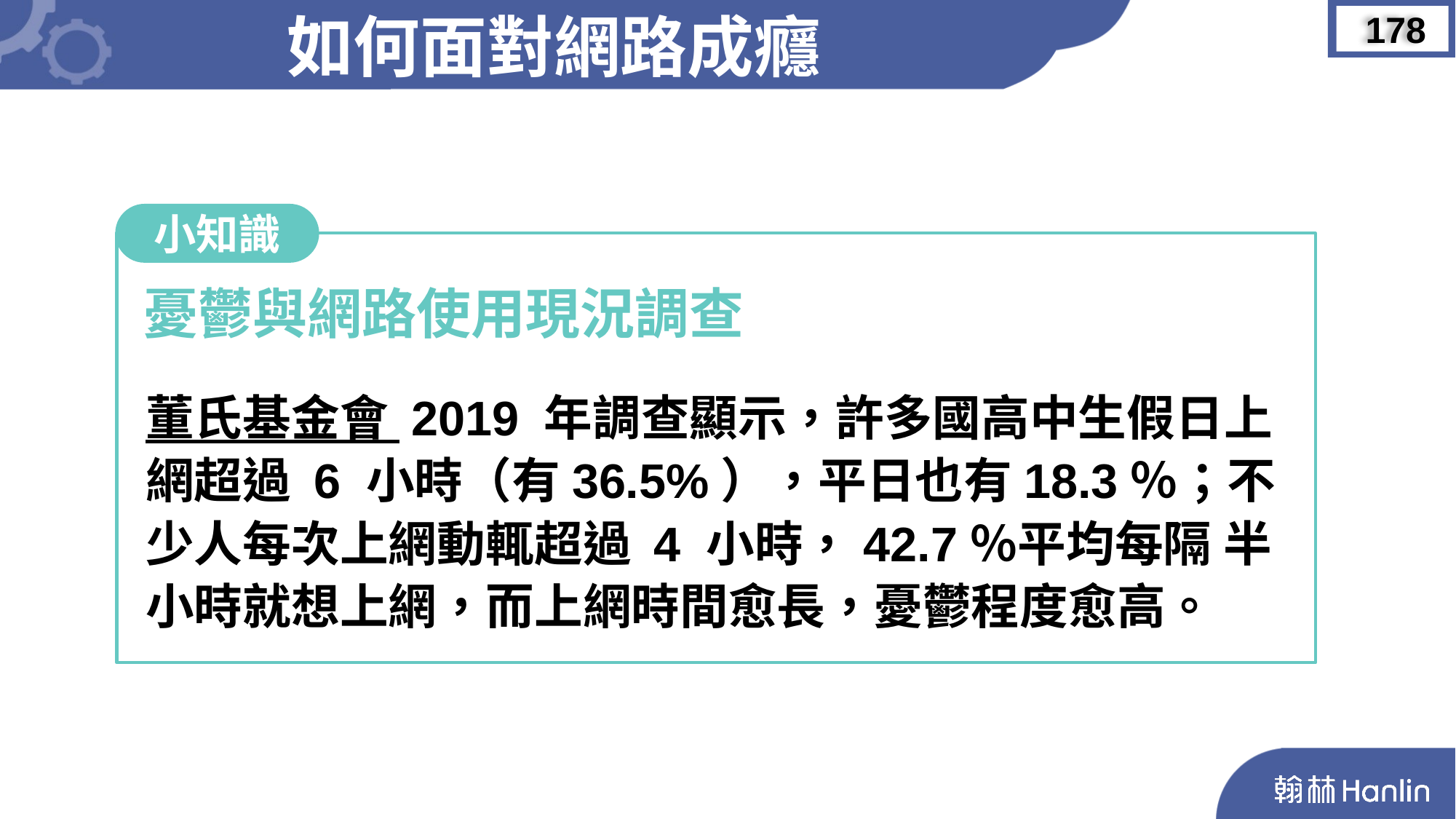

如何面對網路成癮
178

小知識

憂鬱與網路使用現況調查
董氏基金會 2019 年調查顯示，許多國高中生假日上
網超過 6 小時（有36.5%），平日也有18.3％；不少人每次上網動輒超過 4 小時，42.7％平均每隔 半小時就想上網，而上網時間愈長，憂鬱程度愈高。